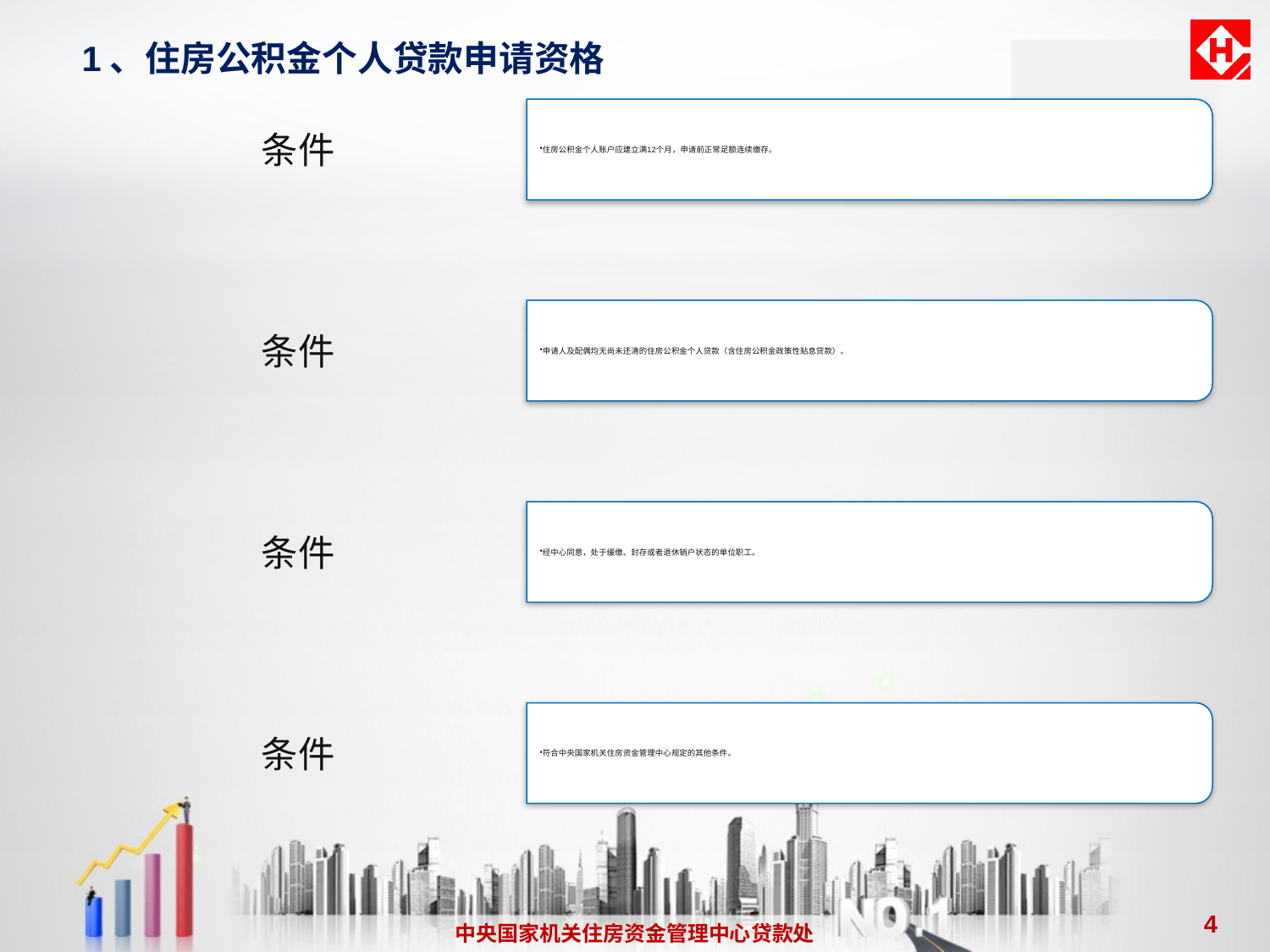

1、住房公积金个人贷款申请资格
条件
住房公积金个人账户应建立满12个月，申请前正常足额连续缴存。
条件
申请人及配偶均无尚未还清的住房公积金个人贷款（含住房公积金政策性贴息贷款）。
条件
经中心同意，处于缓缴、封存或者退休销户状态的单位职工。
符合中央国家机关住房资金管理中心规定的其他条件。
条件
4
中央国家机关住房资金管理中心贷款处